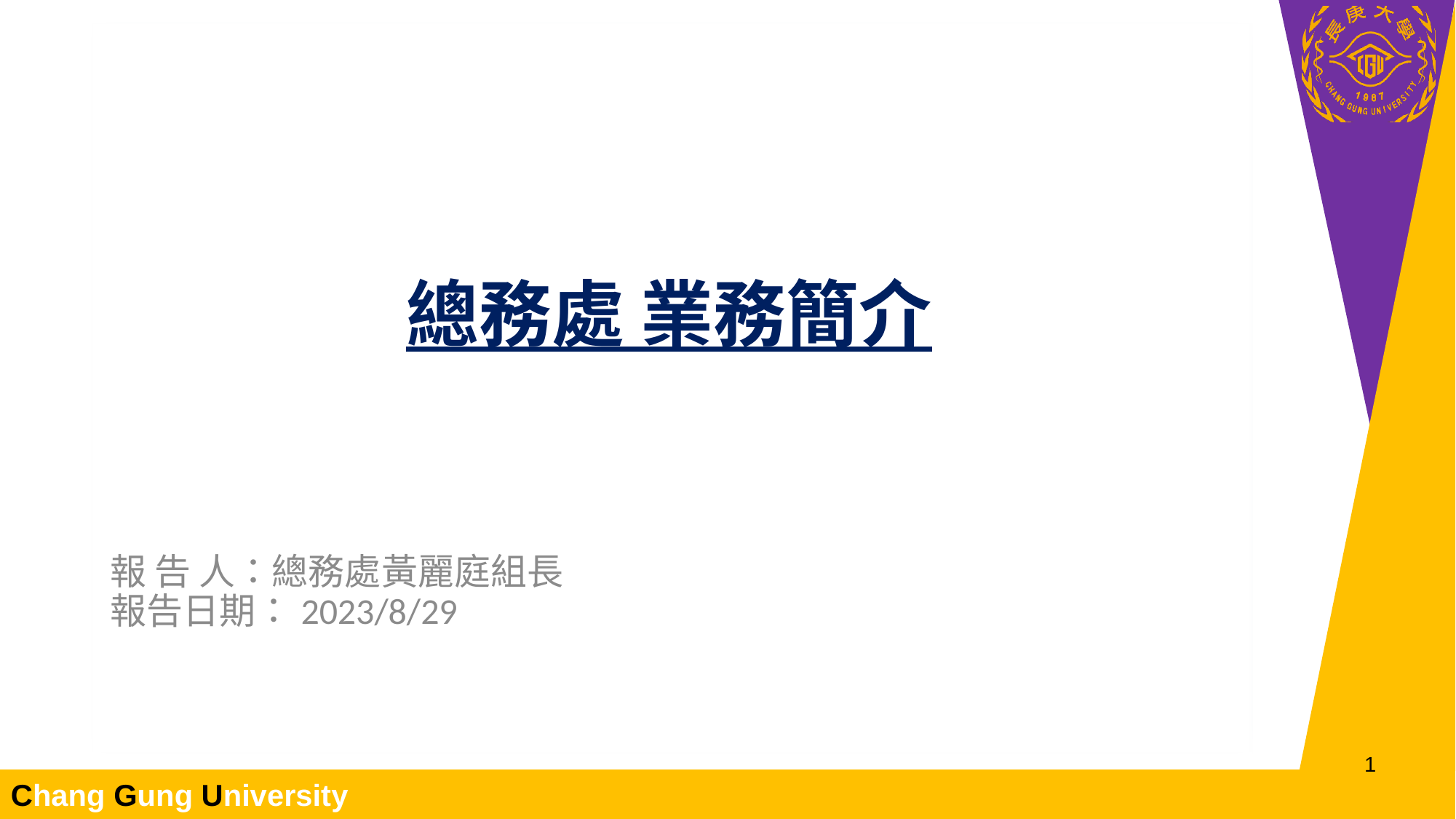

# 總務處 業務簡介
報 告 人：總務處黃麗庭組長
報告日期：2023/8/29
1